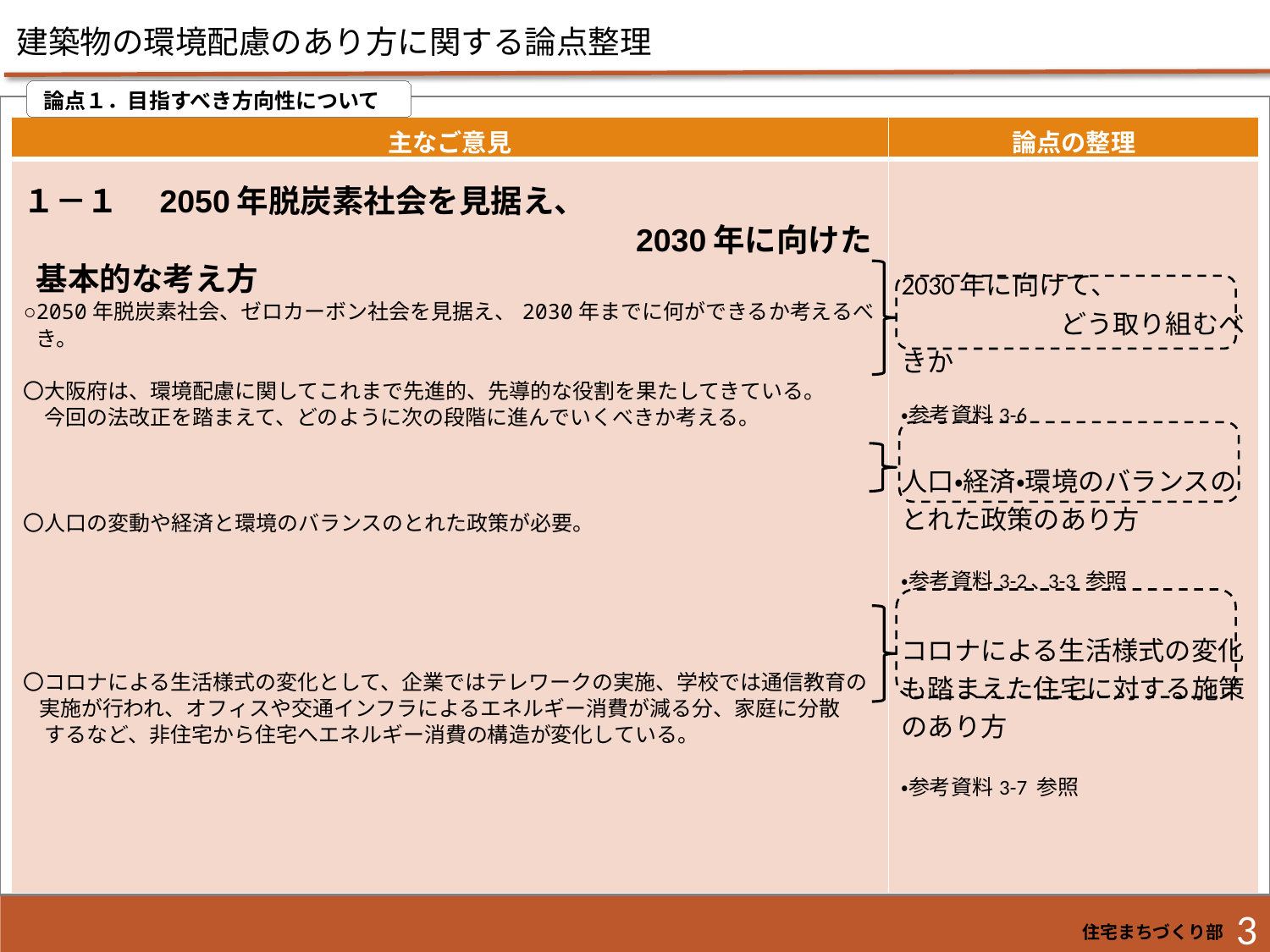

建築物の環境配慮のあり方に関する論点整理
 論点１．目指すべき方向性について

| 主なご意見 | 論点の整理 |
| --- | --- |
| １－１　2050年脱炭素社会を見据え、 　　　　　　　　　　　　　　　　　　　2030年に向けた基本的な考え方 ○2050年脱炭素社会、ゼロカーボン社会を見据え、2030年までに何ができるか考えるべき。 〇大阪府は、環境配慮に関してこれまで先進的、先導的な役割を果たしてきている。 　今回の法改正を踏まえて、どのように次の段階に進んでいくべきか考える。 〇人口の変動や経済と環境のバランスのとれた政策が必要。 〇コロナによる生活様式の変化として、企業ではテレワークの実施、学校では通信教育の 実施が行われ、オフィスや交通インフラによるエネルギー消費が減る分、家庭に分散 　するなど、非住宅から住宅へエネルギー消費の構造が変化している。 | 2030年に向けて、 　　　　　　どう取り組むべきか　 ・参考資料3-6 人口・経済・環境のバランスのとれた政策のあり方 ・参考資料3-2､3-3 参照 コロナによる生活様式の変化も踏まえた住宅に対する施策のあり方 ・参考資料3-7 参照 |

3
住宅まちづくり部